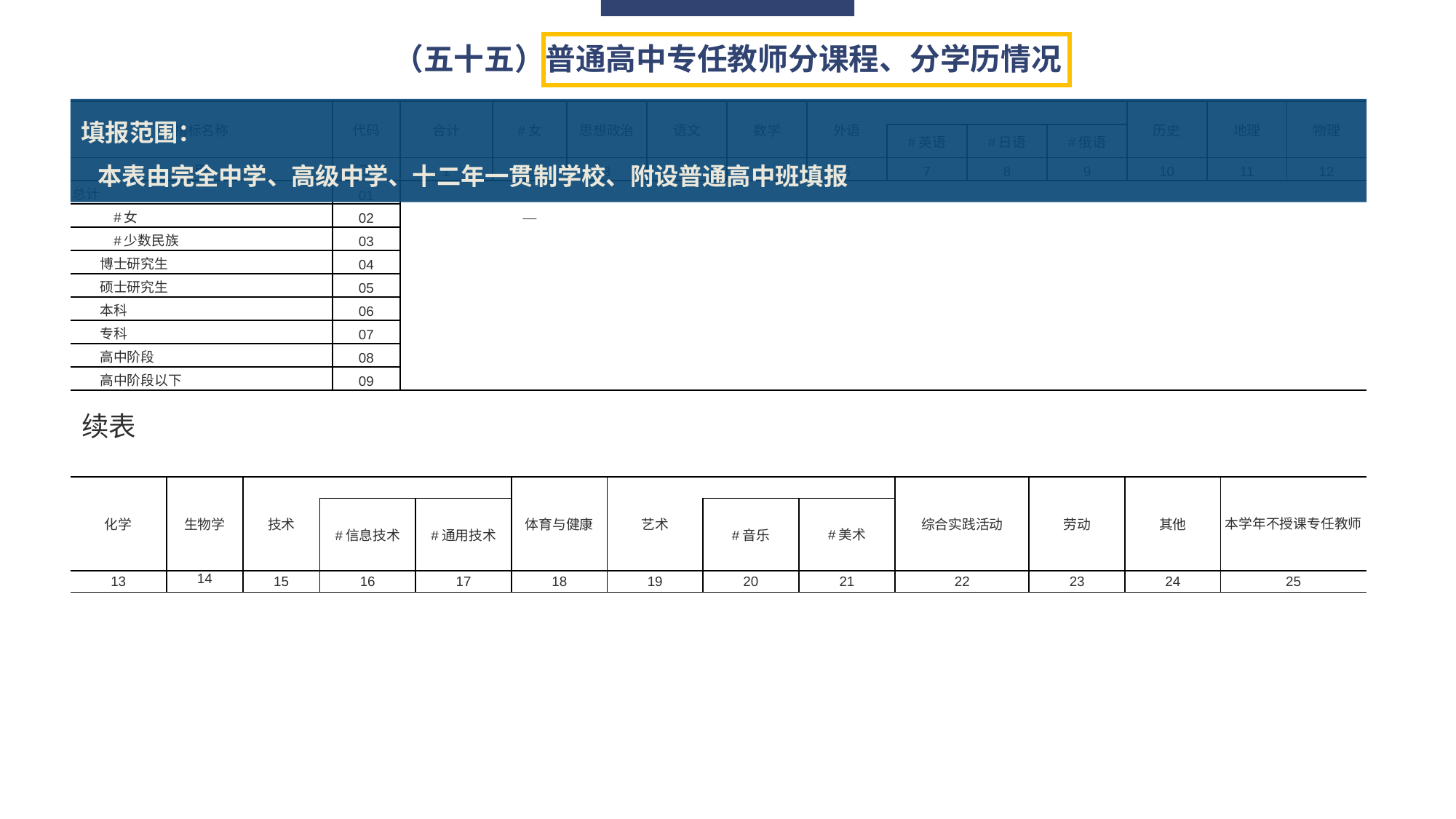

填报范围：
  本表由完全中学、高级中学、十二年一贯制学校、附设普通高中班填报

（五十五）普通高中专任教师分课程、分学历情况
| 指标名称 | 代码 | 合计 | #女 | 思想政治 | 语文 | 数学 | 外语 |  |  |  | 历史 | 地理 | 物理 |
| --- | --- | --- | --- | --- | --- | --- | --- | --- | --- | --- | --- | --- | --- |
|  |  |  |  |  |  |  |  | #英语 | #日语 | #俄语 |  |  |  |
| 甲 | 乙 | 1 | 2 | 3 | 4 | 5 | 6 | 7 | 8 | 9 | 10 | 11 | 12 |
| 总计 | 01 |  |  |  |  |  |  |  |  |  |  |  |  |
| #女 | 02 |  | — |  |  |  |  |  |  |  |  |  |  |
| #少数民族 | 03 |  |  |  |  |  |  |  |  |  |  |  |  |
| 博士研究生 | 04 |  |  |  |  |  |  |  |  |  |  |  |  |
| 硕士研究生 | 05 |  |  |  |  |  |  |  |  |  |  |  |  |
| 本科 | 06 |  |  |  |  |  |  |  |  |  |  |  |  |
| 专科 | 07 |  |  |  |  |  |  |  |  |  |  |  |  |
| 高中阶段 | 08 |  |  |  |  |  |  |  |  |  |  |  |  |
| 高中阶段以下 | 09 |  |  |  |  |  |  |  |  |  |  |  |  |
续表
| 化学 | 生物学 | 技术 |  |  | 体育与健康 | 艺术 |  |  | 综合实践活动 | 劳动 | 其他 | 本学年不授课专任教师 |
| --- | --- | --- | --- | --- | --- | --- | --- | --- | --- | --- | --- | --- |
|  |  |  | #信息技术 | #通用技术 |  |  | #音乐 | #美术 |  |  |  |  |
| 13 | 14 | 15 | 16 | 17 | 18 | 19 | 20 | 21 | 22 | 23 | 24 | 25 |